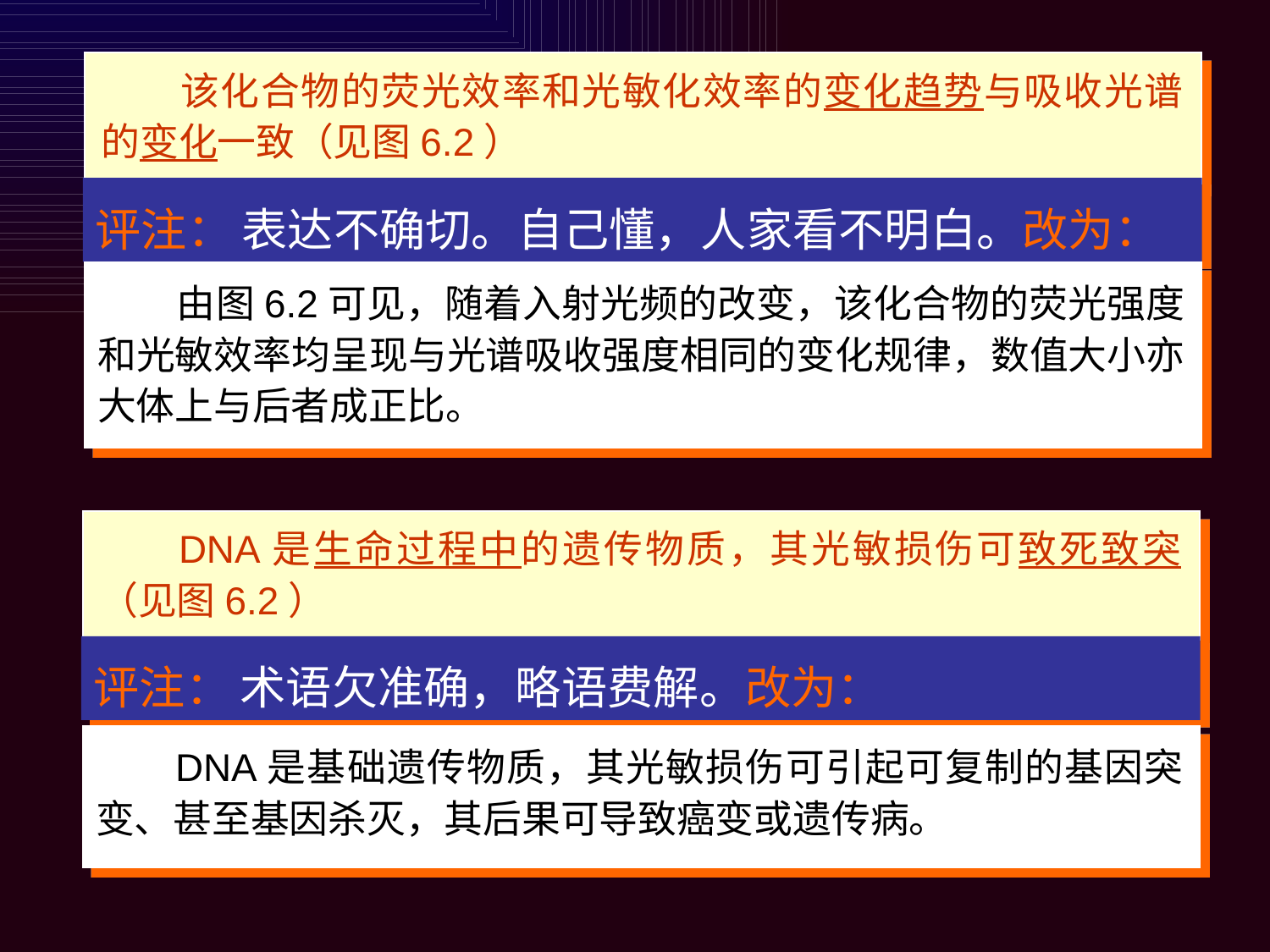

该化合物的荧光效率和光敏化效率的变化趋势与吸收光谱的变化一致（见图6.2）
评注：	表达不确切。自己懂，人家看不明白。改为：

由图6.2可见，随着入射光频的改变，该化合物的荧光强度和光敏效率均呈现与光谱吸收强度相同的变化规律，数值大小亦大体上与后者成正比。

DNA是生命过程中的遗传物质，其光敏损伤可致死致突（见图6.2）
评注：	术语欠准确，略语费解。改为：

DNA是基础遗传物质，其光敏损伤可引起可复制的基因突变、甚至基因杀灭，其后果可导致癌变或遗传病。